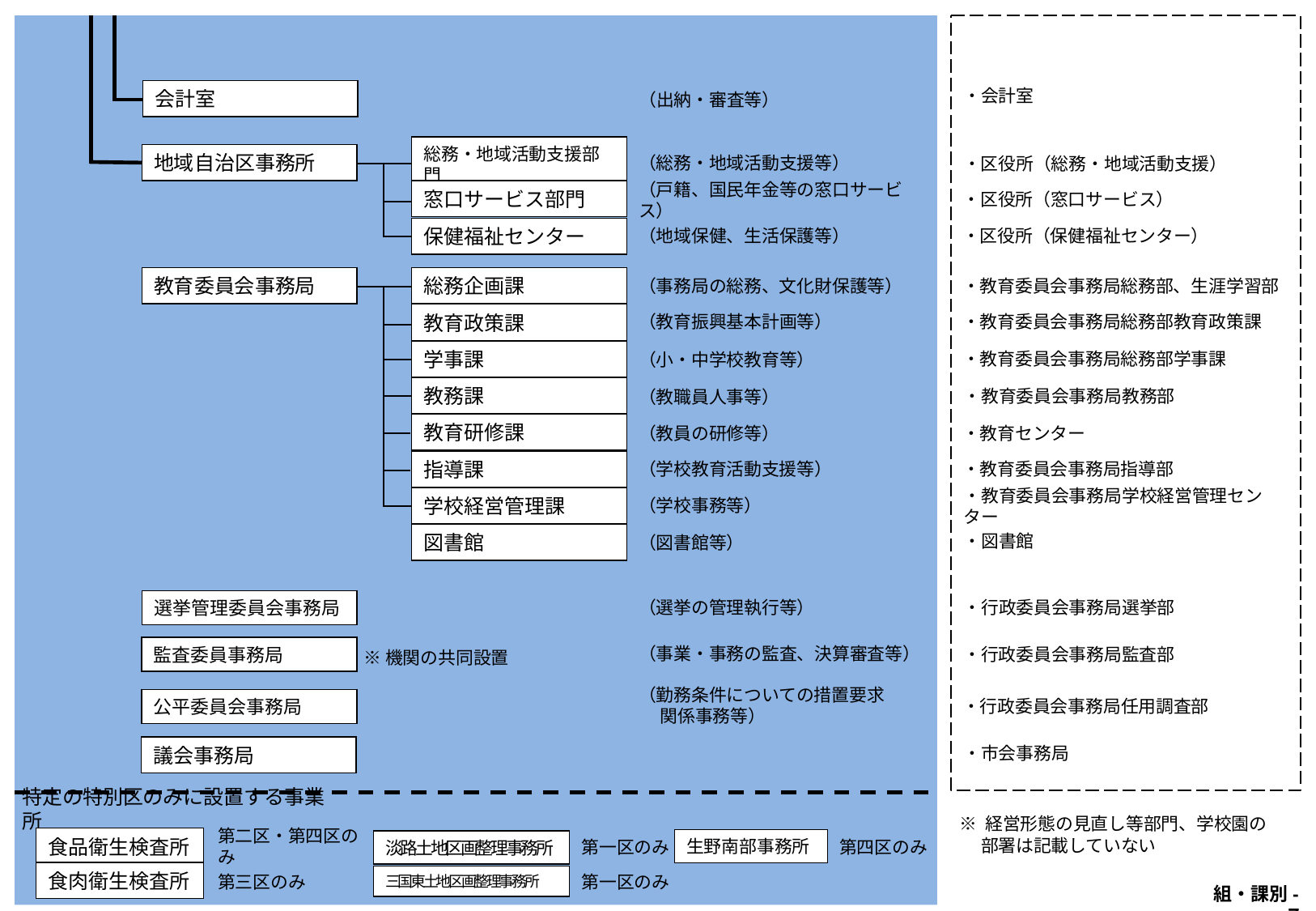

・会計室
会計室
（出納・審査等）
地域自治区事務所
（総務・地域活動支援等）
総務・地域活動支援部門
・区役所（総務・地域活動支援）
窓口サービス部門
・区役所（窓口サービス）
（戸籍、国民年金等の窓口サービス）
保健福祉センター
・区役所（保健福祉センター）
（地域保健、生活保護等）
総務企画課
教育委員会事務局
（事務局の総務、文化財保護等）
・教育委員会事務局総務部、生涯学習部
教育政策課
・教育委員会事務局総務部教育政策課
（教育振興基本計画等）
学事課
・教育委員会事務局総務部学事課
（小・中学校教育等）
教務課
・教育委員会事務局教務部
（教職員人事等）
教育研修課
（教員の研修等）
・教育センター
指導課
・教育委員会事務局指導部
（学校教育活動支援等）
学校経営管理課
（学校事務等）
・教育委員会事務局学校経営管理センター
図書館
・図書館
（図書館等）
選挙管理委員会事務局
・行政委員会事務局選挙部
（選挙の管理執行等）
監査委員事務局
（事業・事務の監査、決算審査等）
・行政委員会事務局監査部
※機関の共同設置
（勤務条件についての措置要求
　 関係事務等）
公平委員会事務局
・行政委員会事務局任用調査部
・市会事務局
議会事務局
特定の特別区のみに設置する事業所
※ 経営形態の見直し等部門、学校園の
　 部署は記載していない
食品衛生検査所
生野南部事務所
第二区・第四区のみ
第四区のみ
第一区のみ
淡路土地区画整理事務所
食肉衛生検査所
三国東土地区画整理事務所
第三区のみ
第一区のみ
組・課別-７